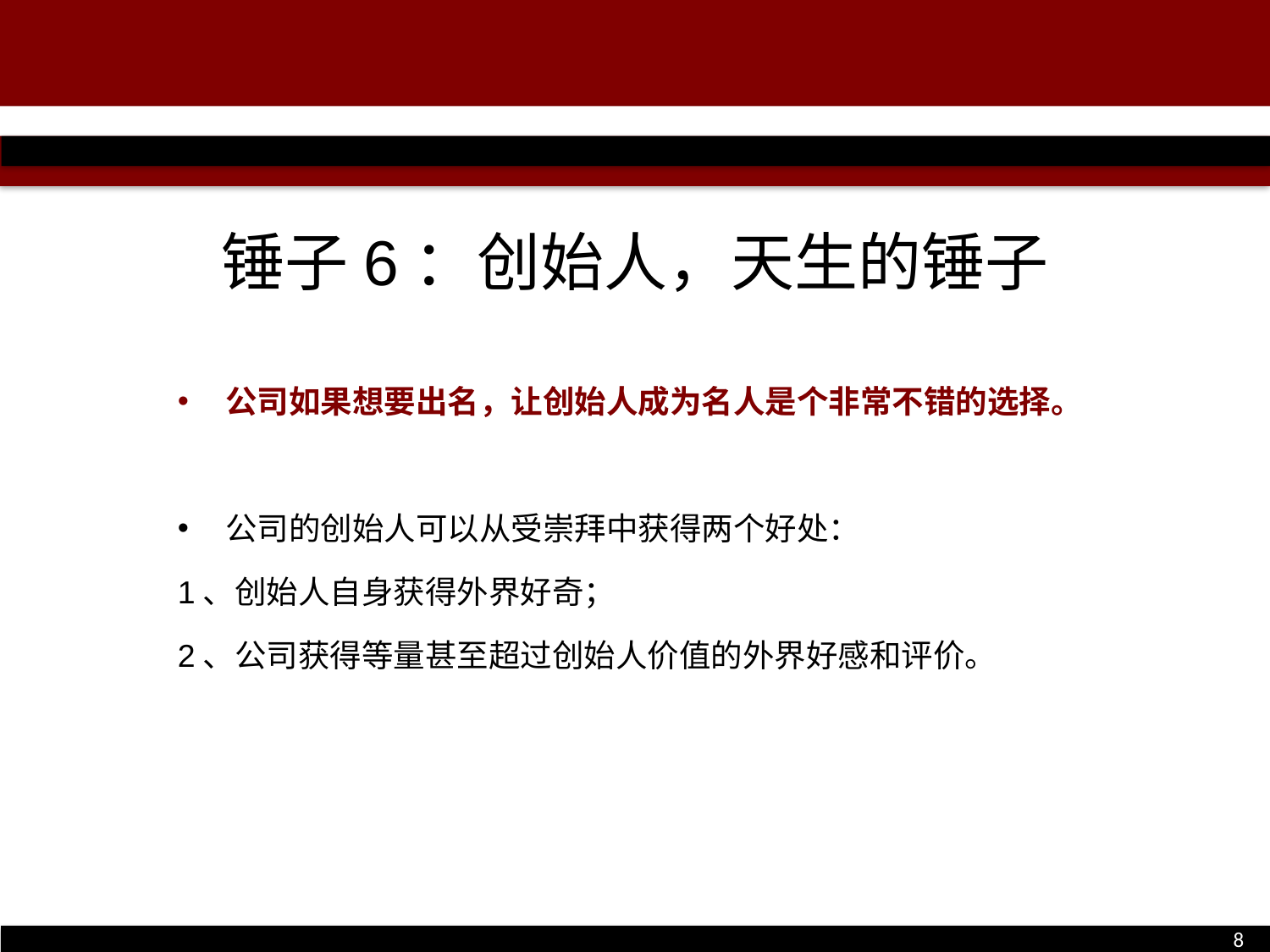

# 锤子6：创始人，天生的锤子
公司如果想要出名，让创始人成为名人是个非常不错的选择。

公司的创始人可以从受崇拜中获得两个好处：
1、创始人自身获得外界好奇；
2、公司获得等量甚至超过创始人价值的外界好感和评价。